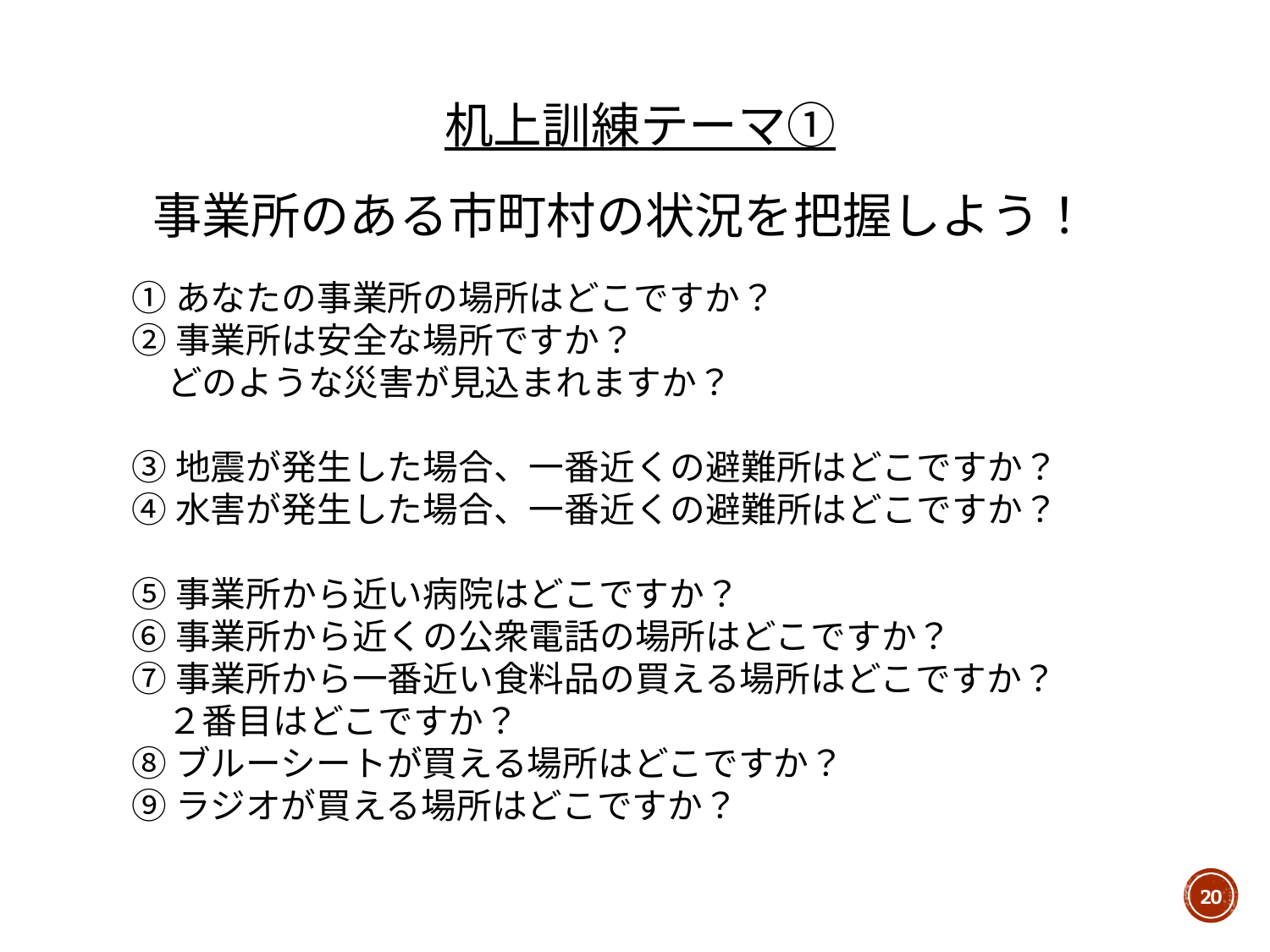

# 机上訓練テーマ①
事業所のある市町村の状況を把握しよう！
①あなたの事業所の場所はどこですか？
②事業所は安全な場所ですか？
　どのような災害が見込まれますか？

③地震が発生した場合、一番近くの避難所はどこですか？
④水害が発生した場合、一番近くの避難所はどこですか？

⑤事業所から近い病院はどこですか？
⑥事業所から近くの公衆電話の場所はどこですか？
⑦事業所から一番近い食料品の買える場所はどこですか？
　２番目はどこですか？
⑧ブルーシートが買える場所はどこですか？
⑨ラジオが買える場所はどこですか？
20